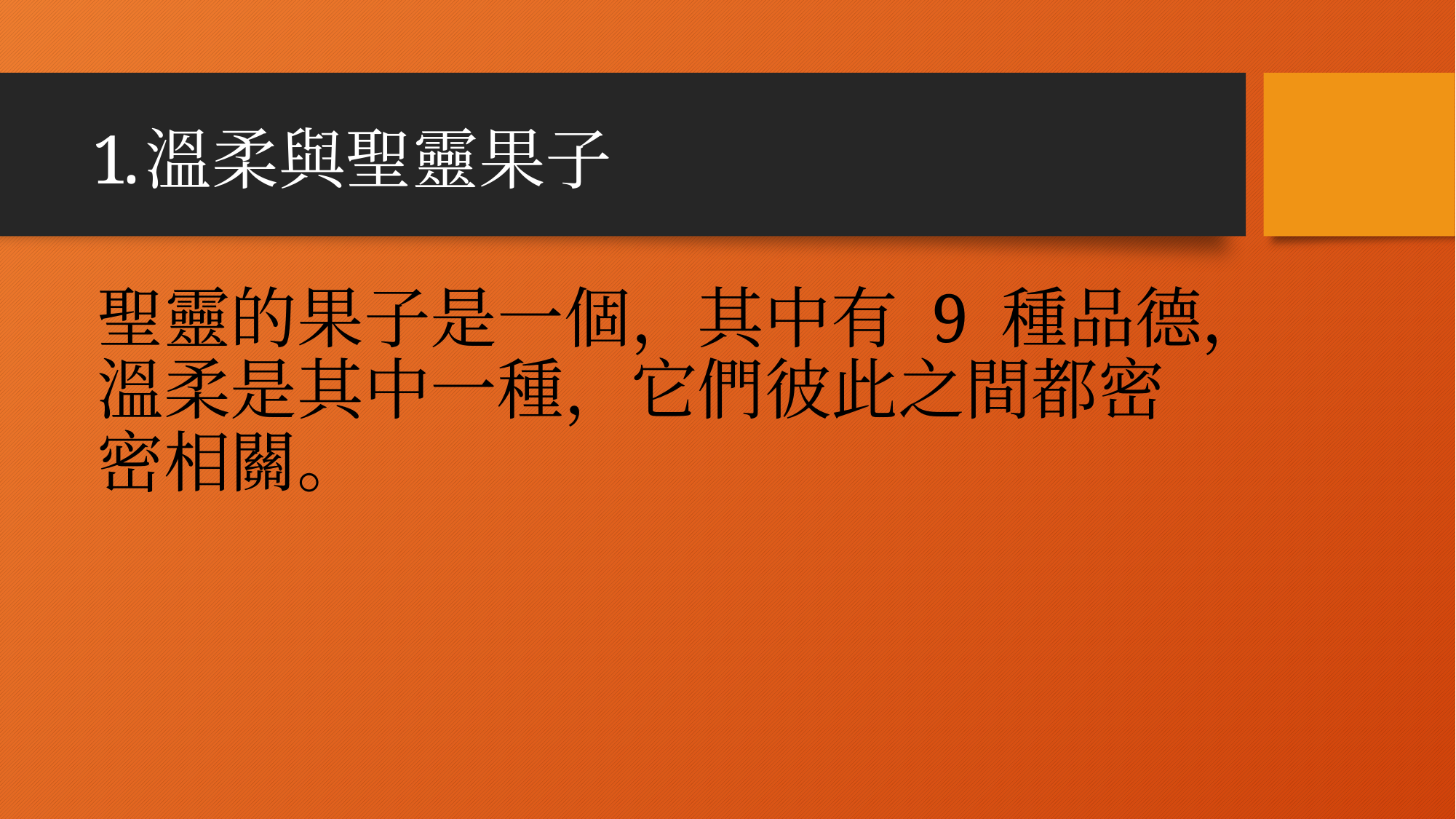

# 溫柔與聖靈果子
聖靈的果子是一個，其中有 9 種品德，溫柔是其中一種，它們彼此之間都密密相關。